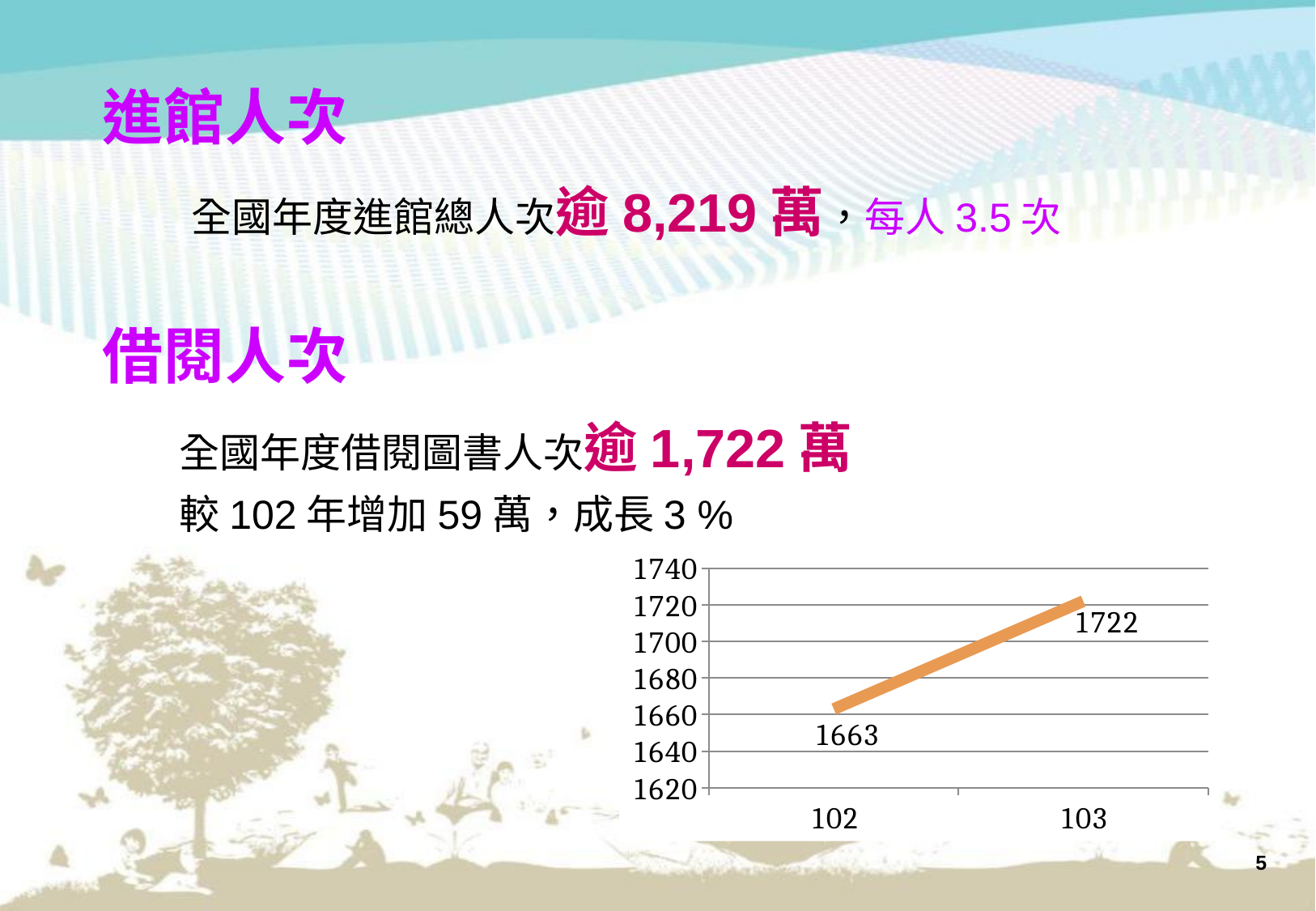

進館人次
全國年度進館總人次逾8,219萬，每人3.5次
借閱人次
全國年度借閱圖書人次逾1,722萬
較102年增加59萬，成長3 %

### Chart

| Category |  |
|---|---|
| 102 | 1663.0 |
| 103 | 1722.0 |